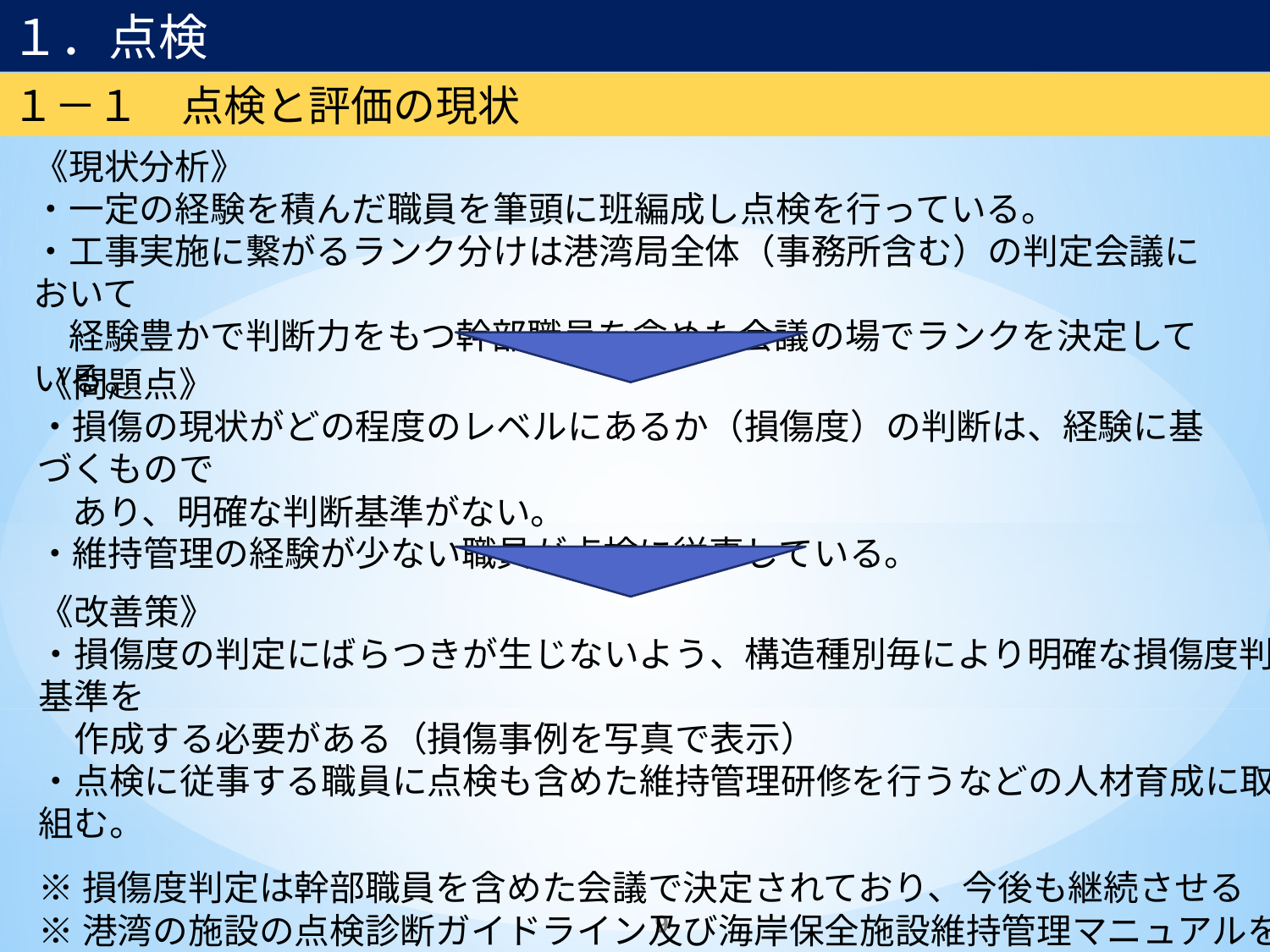

１．点検
１－１　点検と評価の現状
《現状分析》
・一定の経験を積んだ職員を筆頭に班編成し点検を行っている。
・工事実施に繋がるランク分けは港湾局全体（事務所含む）の判定会議において
　経験豊かで判断力をもつ幹部職員を含めた会議の場でランクを決定している。

《問題点》
・損傷の現状がどの程度のレベルにあるか（損傷度）の判断は、経験に基づくもので
　あり、明確な判断基準がない。
・維持管理の経験が少ない職員が点検に従事している。

《改善策》
・損傷度の判定にばらつきが生じないよう、構造種別毎により明確な損傷度判定基準を
　作成する必要がある（損傷事例を写真で表示）
・点検に従事する職員に点検も含めた維持管理研修を行うなどの人材育成に取り組む。

※損傷度判定は幹部職員を含めた会議で決定されており、今後も継続させる
※港湾の施設の点検診断ガイドライン及び海岸保全施設維持管理マニュアルを参考
　　に点検頻度、健全度基準等の見直しを行う必要がある
9